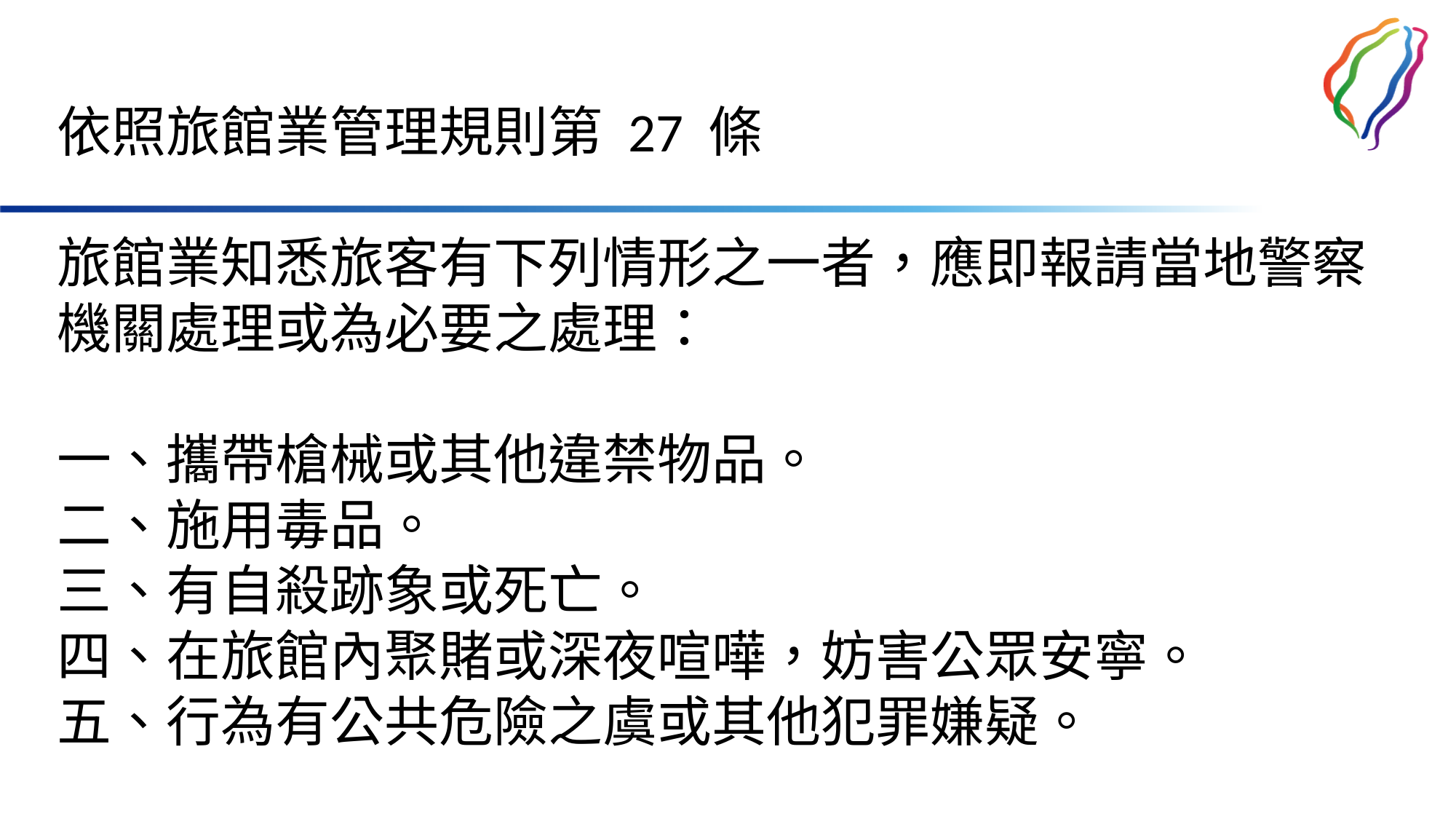

依照旅館業管理規則第 27 條

旅館業知悉旅客有下列情形之一者，應即報請當地警察機關處理或為必要之處理：

一、攜帶槍械或其他違禁物品。
二、施用毒品。
三、有自殺跡象或死亡。
四、在旅館內聚賭或深夜喧嘩，妨害公眾安寧。
五、行為有公共危險之虞或其他犯罪嫌疑。